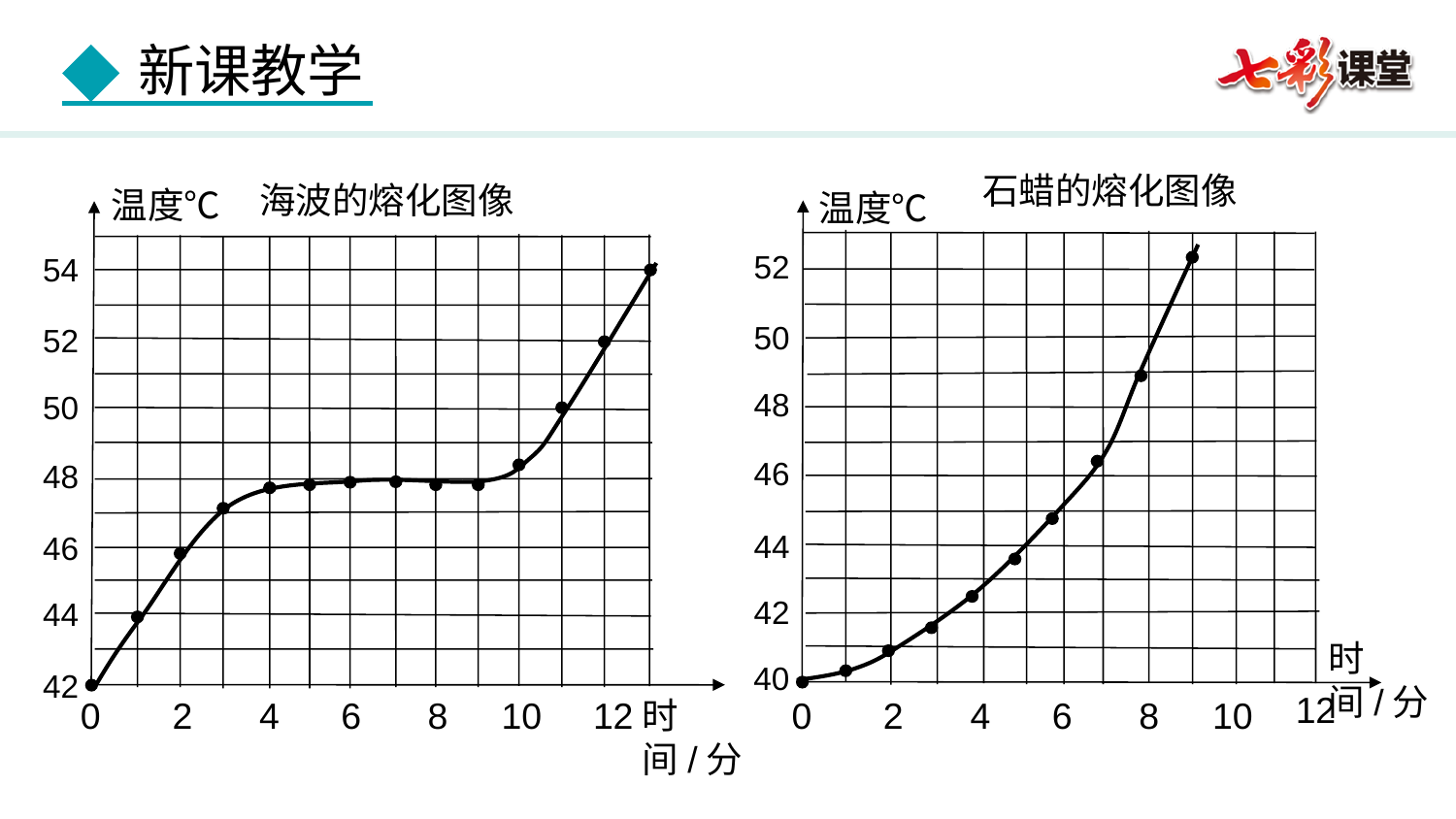

石蜡的熔化图像
海波的熔化图像
温度℃

54

52

50

48

46

44

42

温度℃

52

50
48

46
44
42
时间/分
40
12
时间/分
12
0
2
4
6
8
10
0
2
4
6
8
10